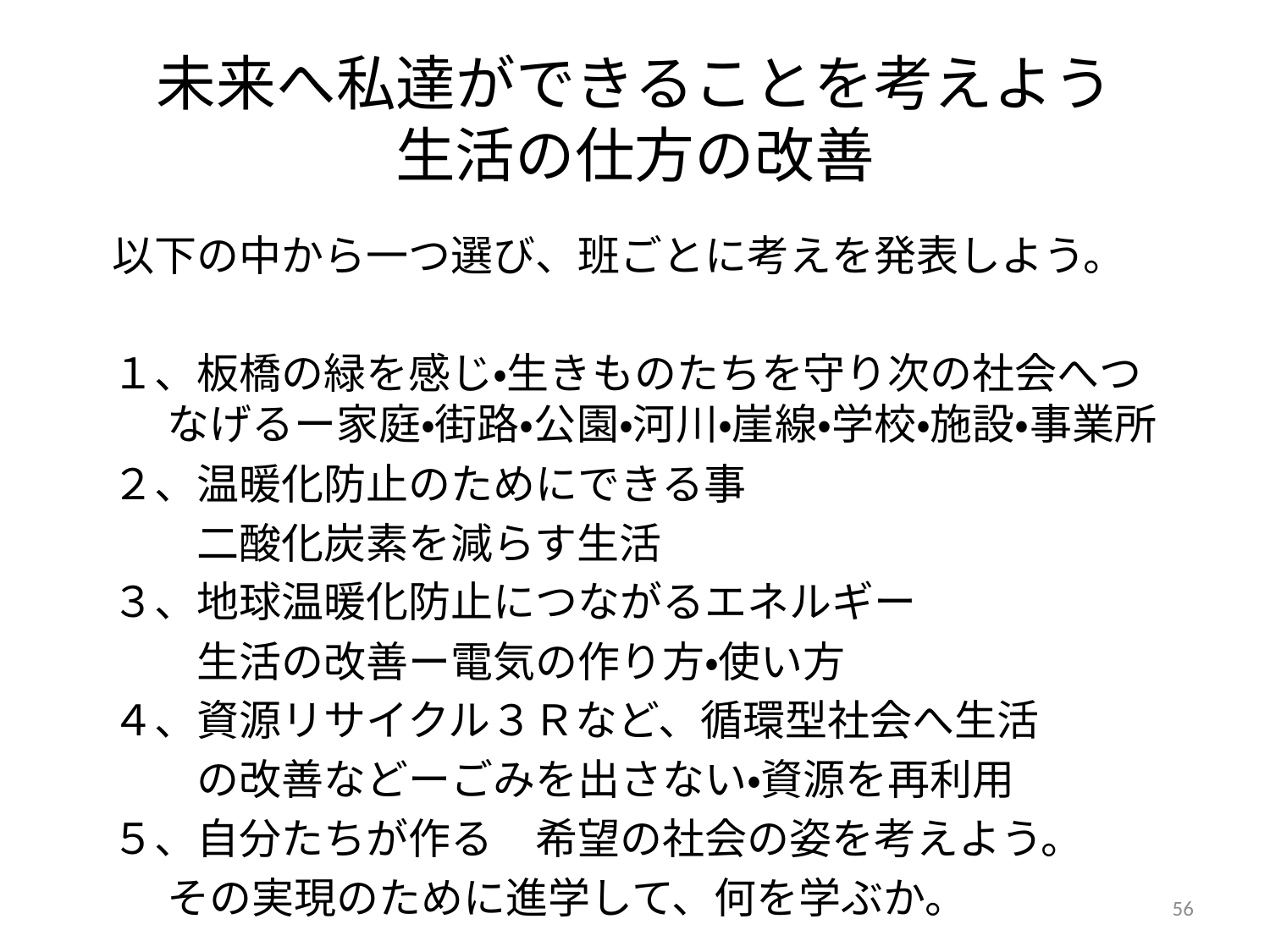

# 未来へ私達ができることを考えよう 生活の仕方の改善
以下の中から一つ選び、班ごとに考えを発表しよう。

１、板橋の緑を感じ・生きものたちを守り次の社会へつなげるー家庭・街路・公園・河川・崖線・学校・施設・事業所
２、温暖化防止のためにできる事
　　二酸化炭素を減らす生活
３、地球温暖化防止につながるエネルギー
　　生活の改善ー電気の作り方・使い方
４、資源リサイクル３Ｒなど、循環型社会へ生活
　　の改善などーごみを出さない・資源を再利用
５、自分たちが作る　希望の社会の姿を考えよう。
     その実現のために進学して、何を学ぶか。

56